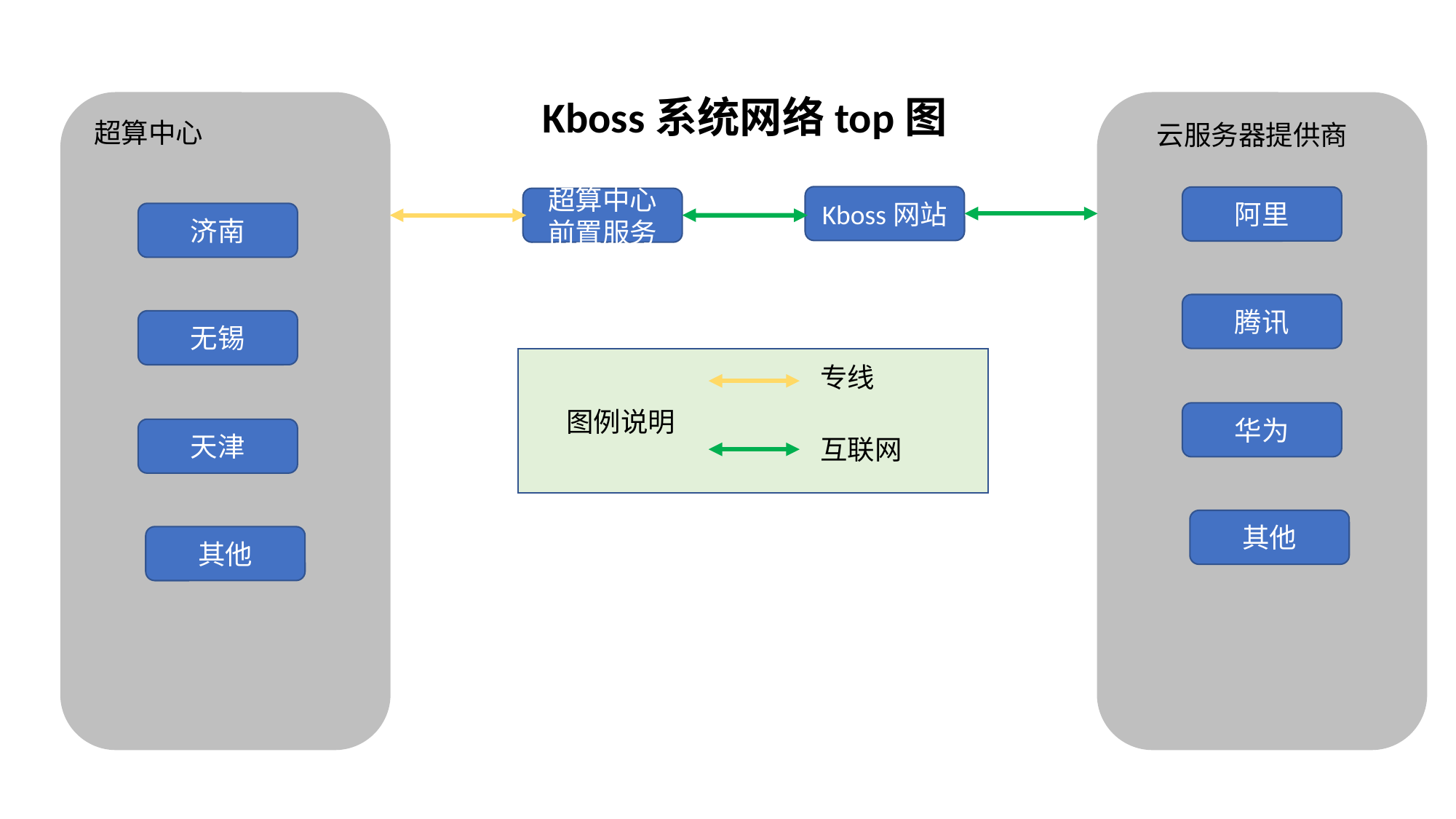

Kboss系统网络top图

超算中心
云服务器提供商
Kboss网站
阿里
超算中心前置服务
济南
腾讯
无锡

专线
图例说明
华为
天津
互联网
其他
其他